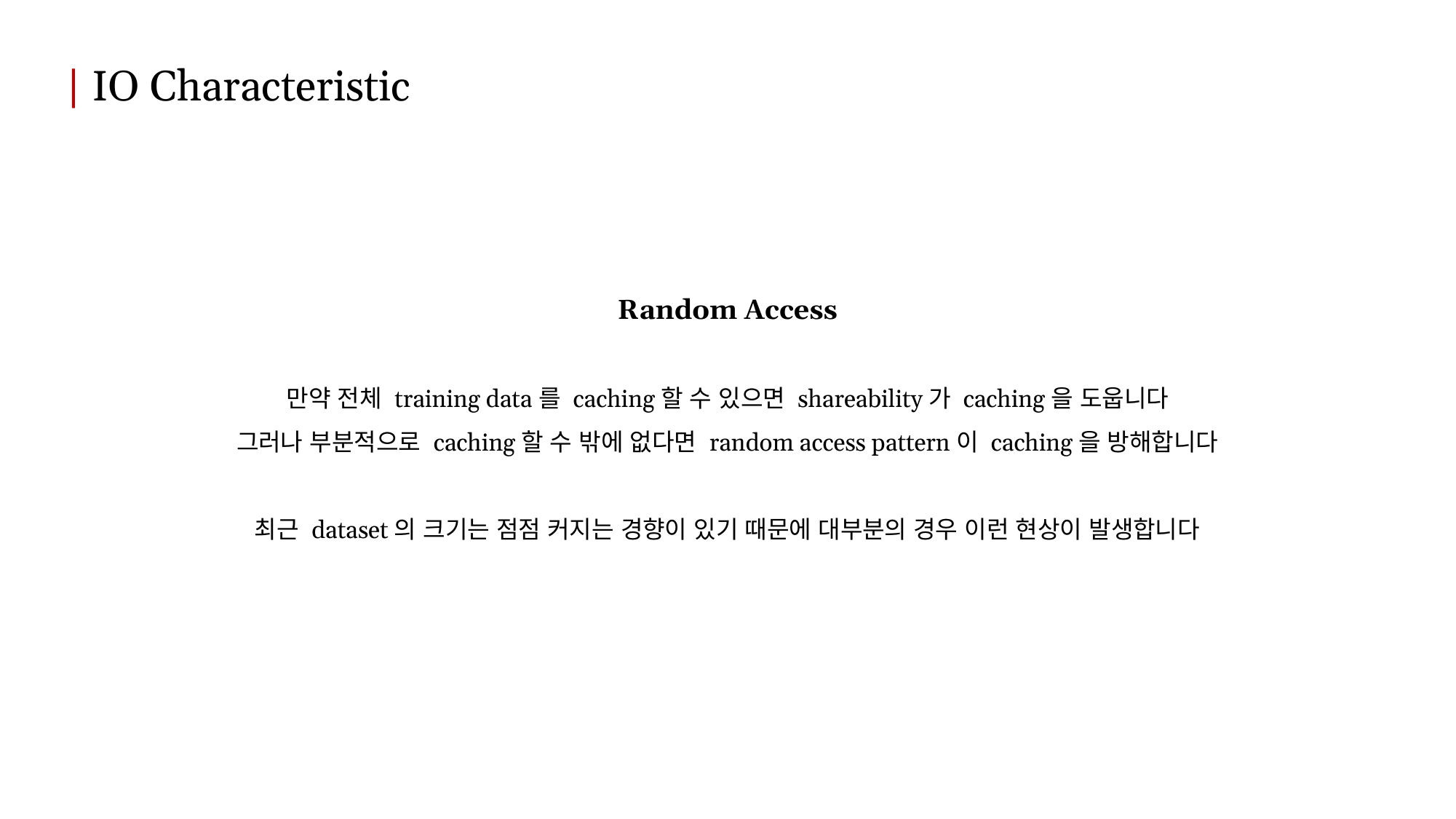

| IO Characteristic
Random Access

만약 전체 training data를 caching할 수 있으면 shareability가 caching을 도웁니다
그러나 부분적으로 caching할 수 밖에 없다면 random access pattern이 caching을 방해합니다

최근 dataset의 크기는 점점 커지는 경향이 있기 때문에 대부분의 경우 이런 현상이 발생합니다